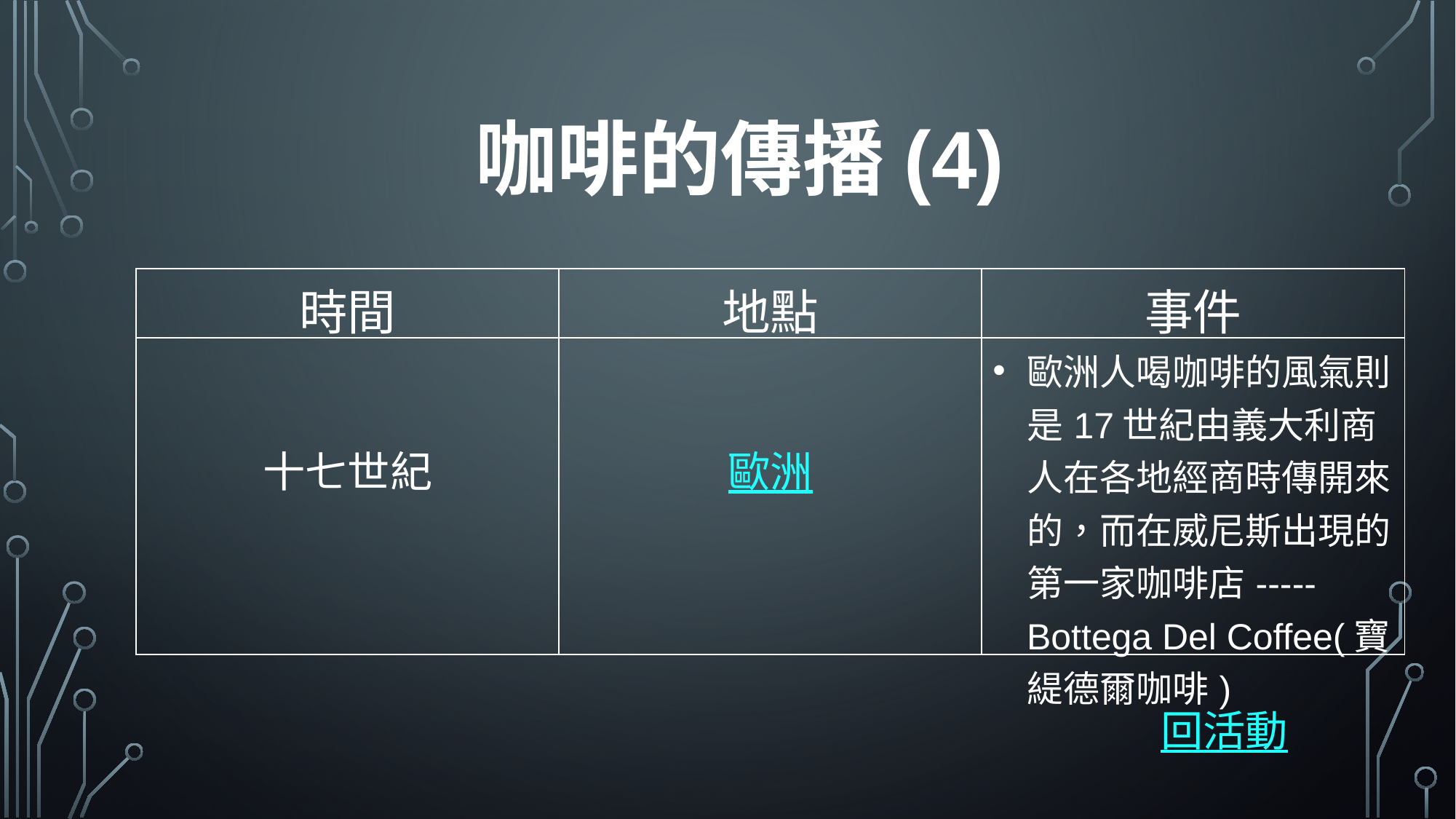

# 咖啡的傳播(4)
| 時間 | 地點 | 事件 |
| --- | --- | --- |
| 十七世紀 | 歐洲 | 歐洲人喝咖啡的風氣則是17世紀由義大利商人在各地經商時傳開來的，而在威尼斯出現的第一家咖啡店-----Bottega Del Coffee(寶緹德爾咖啡) |
回活動